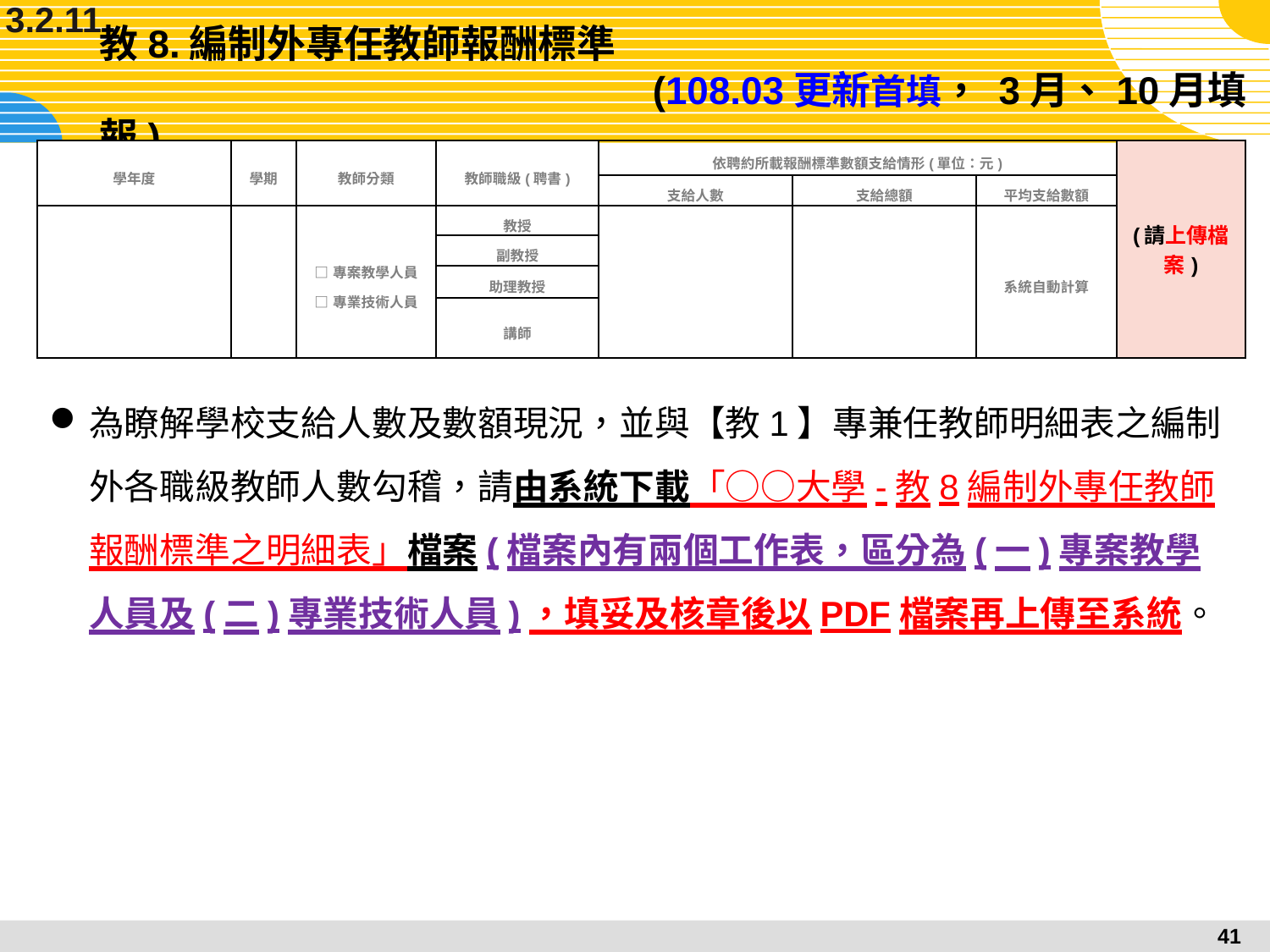

3.2.11
# 教8.編制外專任教師報酬標準 (108.03更新首填， 3月、10月填報)
| 學年度 | 學期 | 教師分類 | 教師職級(聘書) | 依聘約所載報酬標準數額支給情形(單位：元) |  |  | (請上傳檔案) |
| --- | --- | --- | --- | --- | --- | --- | --- |
|  |  |  |  | 支給人數 | 支給總額 | 平均支給數額 |  |
|  |  | □專案教學人員 □專業技術人員 | 教授 |  |  | 系統自動計算 |  |
|  |  |  | 副教授 |  |  |  |  |
|  |  |  | 助理教授 |  |  |  |  |
|  |  |  | 講師 |  |  |  |  |
為瞭解學校支給人數及數額現況，並與【教1】專兼任教師明細表之編制外各職級教師人數勾稽，請由系統下載「○○大學-教8編制外專任教師報酬標準之明細表」檔案(檔案內有兩個工作表，區分為(一)專案教學人員及(二)專業技術人員)，填妥及核章後以PDF檔案再上傳至系統。